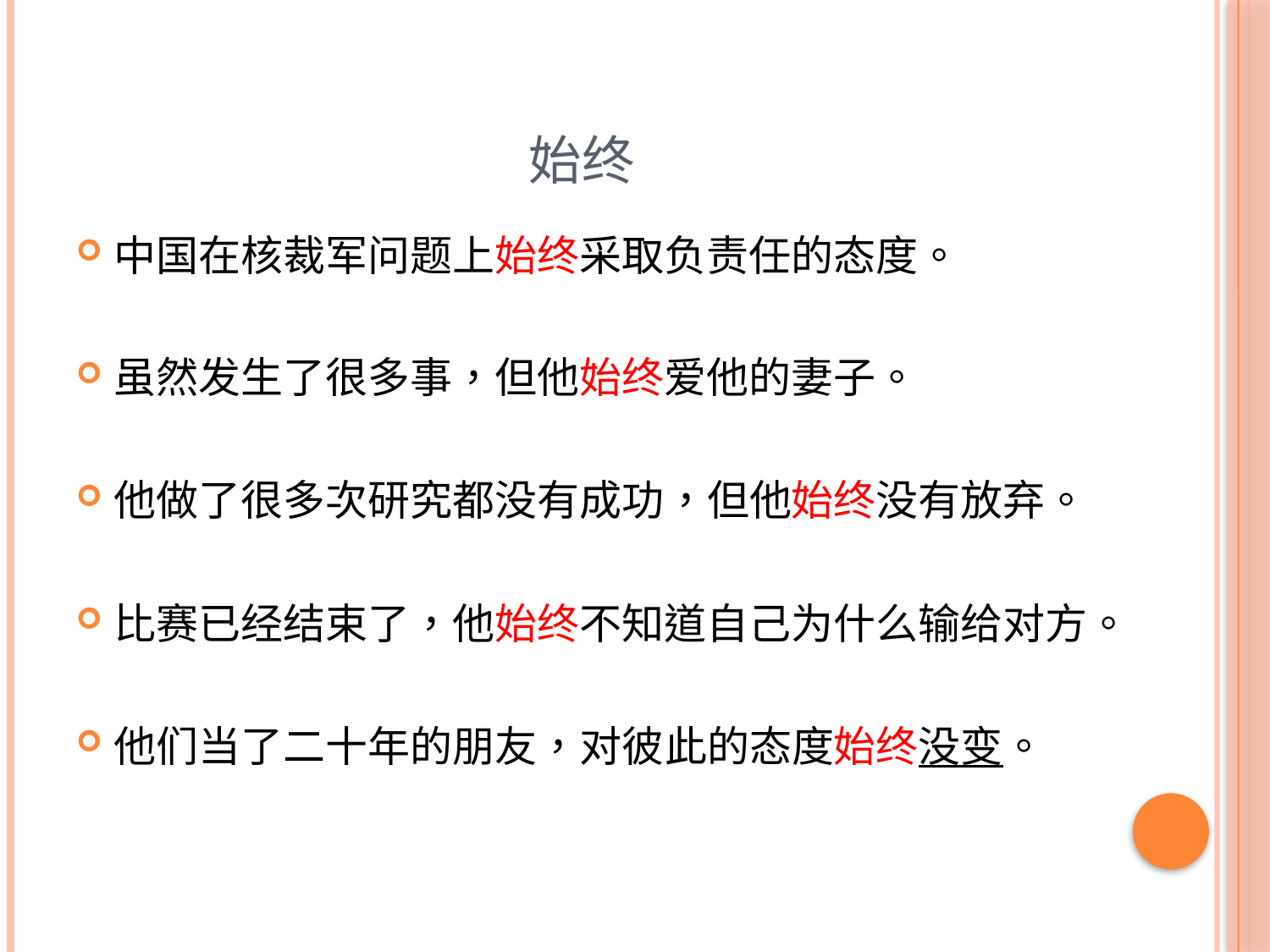

# 始终
中国在核裁军问题上始终采取负责任的态度。

虽然发生了很多事，但他始终爱他的妻子。

他做了很多次研究都没有成功，但他始终没有放弃。

比赛已经结束了，他始终不知道自己为什么输给对方。

他们当了二十年的朋友，对彼此的态度始终没变。